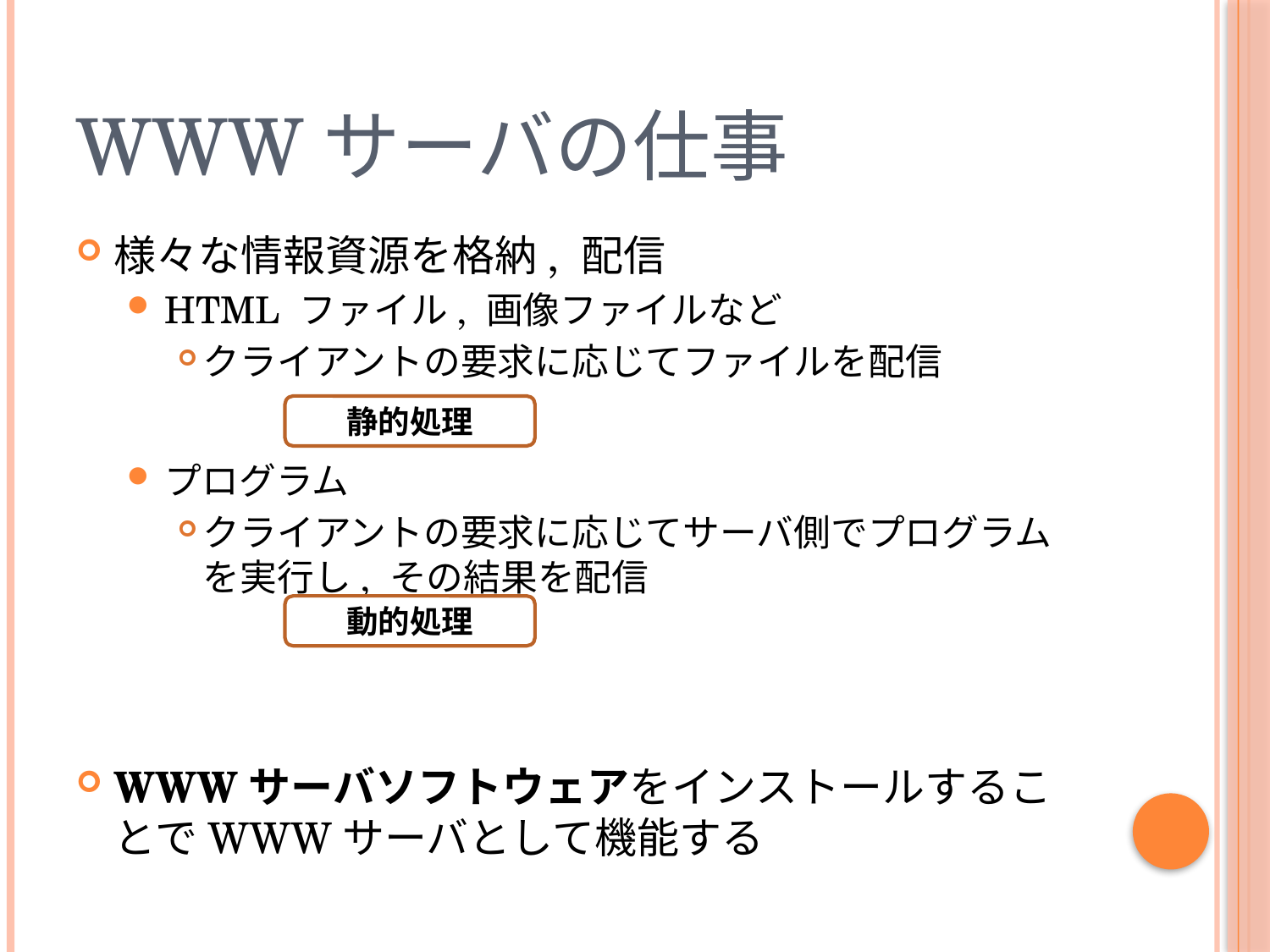

# WWWサーバの仕事
様々な情報資源を格納, 配信
HTML ファイル, 画像ファイルなど
クライアントの要求に応じてファイルを配信

プログラム
クライアントの要求に応じてサーバ側でプログラムを実行し, その結果を配信

WWWサーバソフトウェアをインストールすることでWWWサーバとして機能する
静的処理
動的処理